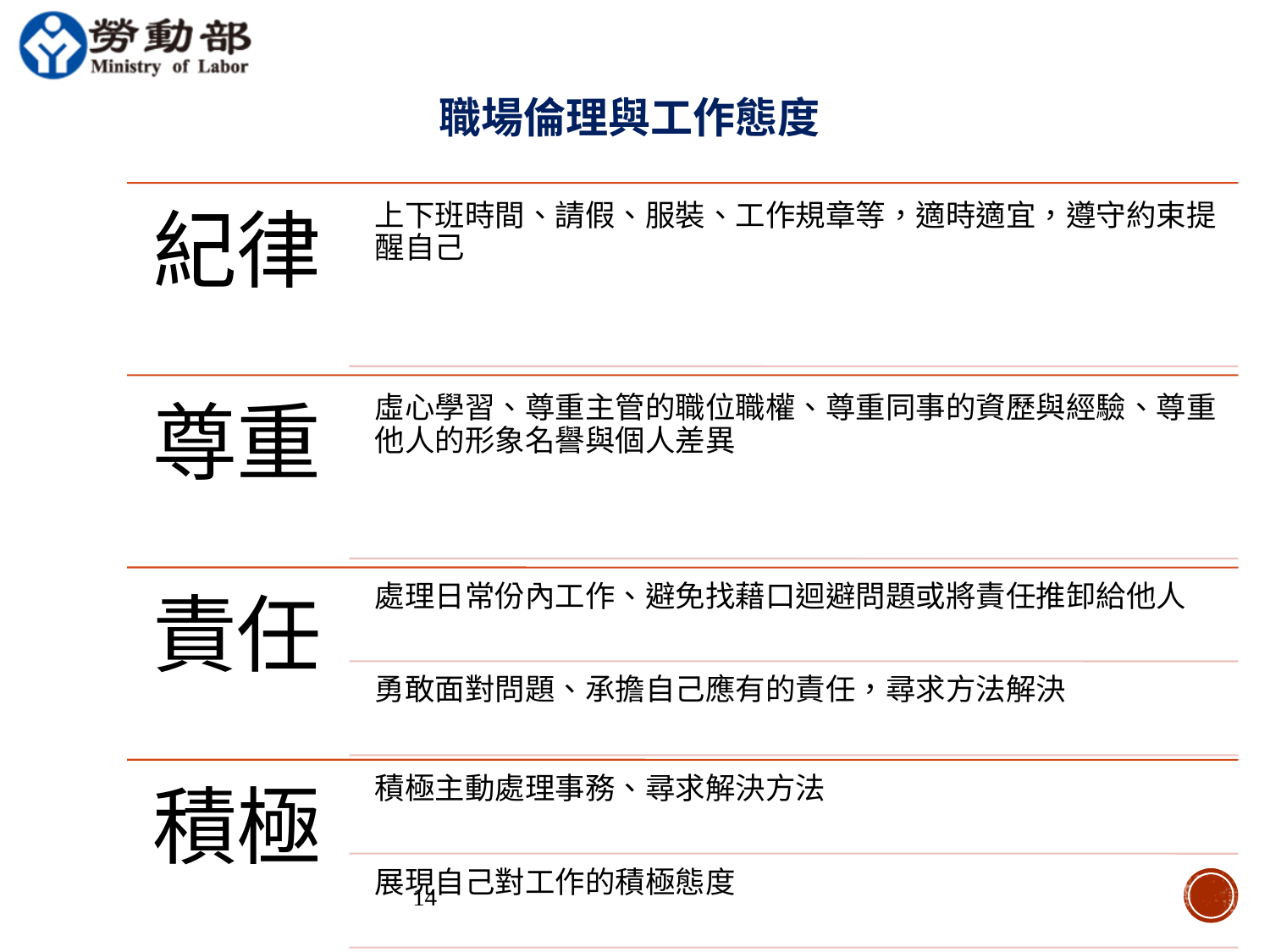

職場倫理與工作態度
紀律
上下班時間、請假、服裝、工作規章等，適時適宜，遵守約束提醒自己
尊重
虛心學習、尊重主管的職位職權、尊重同事的資歷與經驗、尊重他人的形象名譽與個人差異
責任
處理日常份內工作、避免找藉口迴避問題或將責任推卸給他人
勇敢面對問題、承擔自己應有的責任，尋求方法解決
積極
積極主動處理事務、尋求解決方法
展現自己對工作的積極態度
14